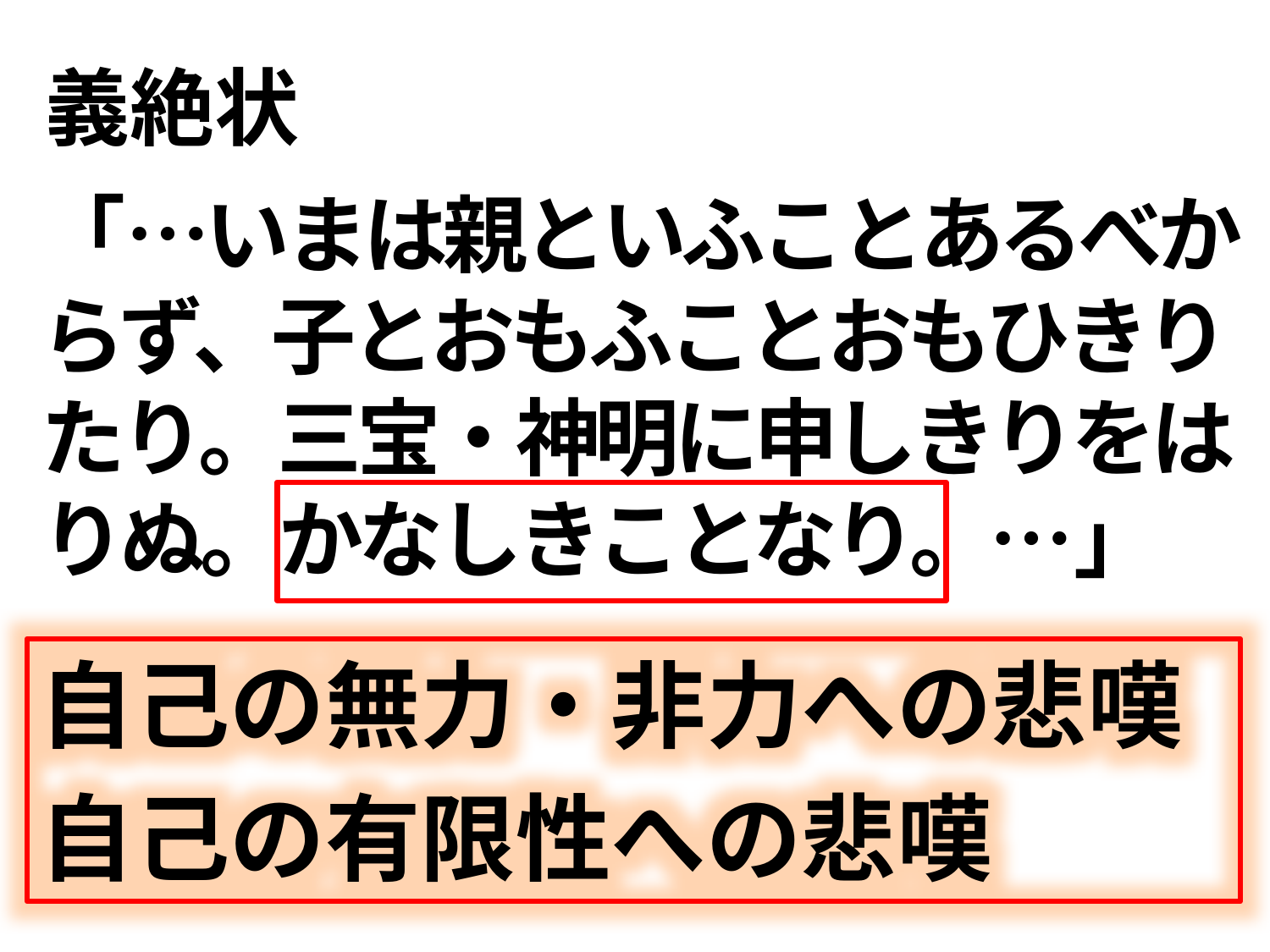

義絶状

「…いまは親といふことあるべからず、子とおもふことおもひきりたり。三宝・神明に申しきりをはりぬ。かなしきことなり。…」

自己の無力・非力への悲嘆
自己の有限性への悲嘆